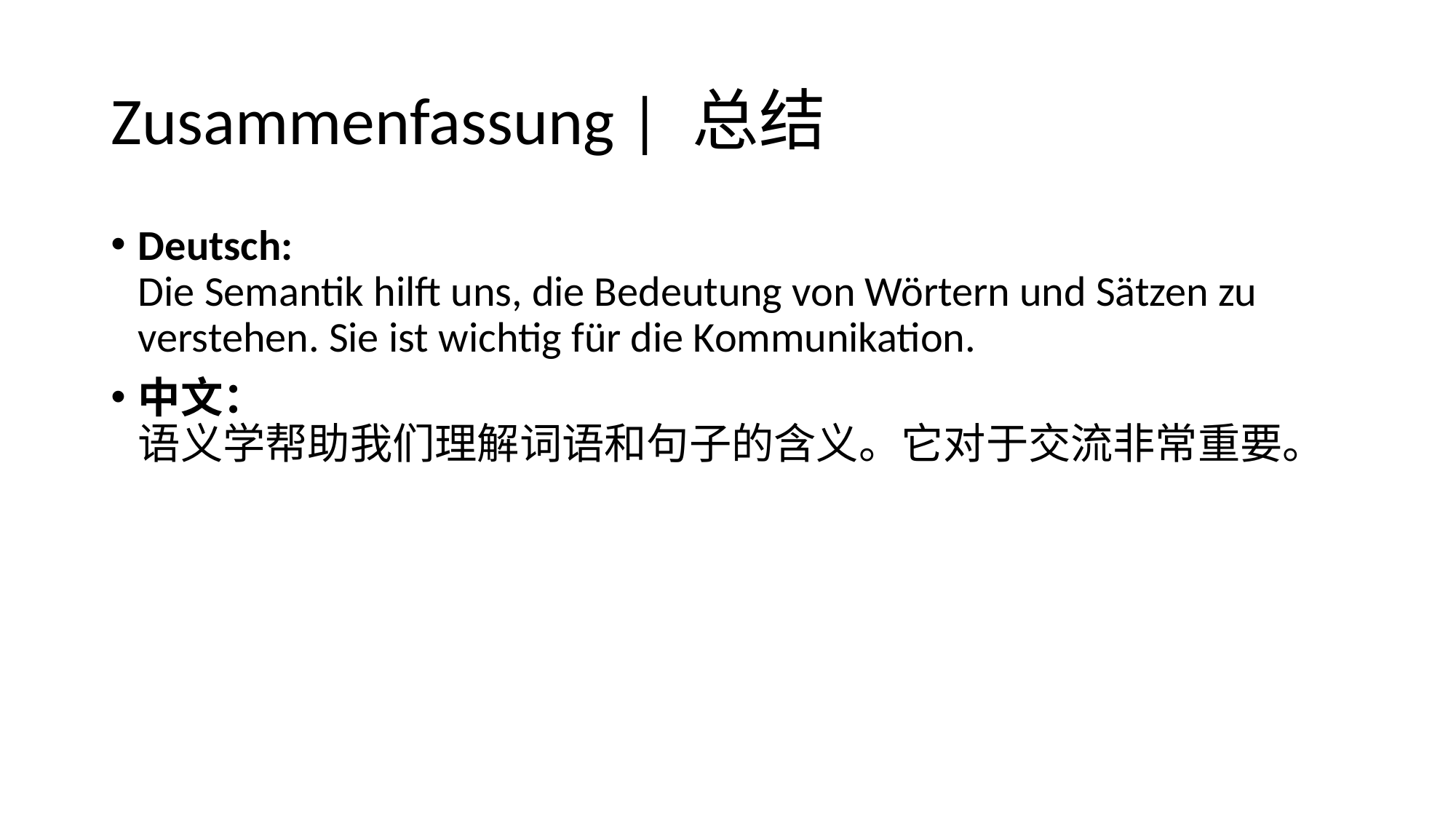

# Zusammenfassung | 总结
Deutsch:
Die Semantik hilft uns, die Bedeutung von Wörtern und Sätzen zu verstehen. Sie ist wichtig für die Kommunikation.
中文：
语义学帮助我们理解词语和句子的含义。它对于交流非常重要。